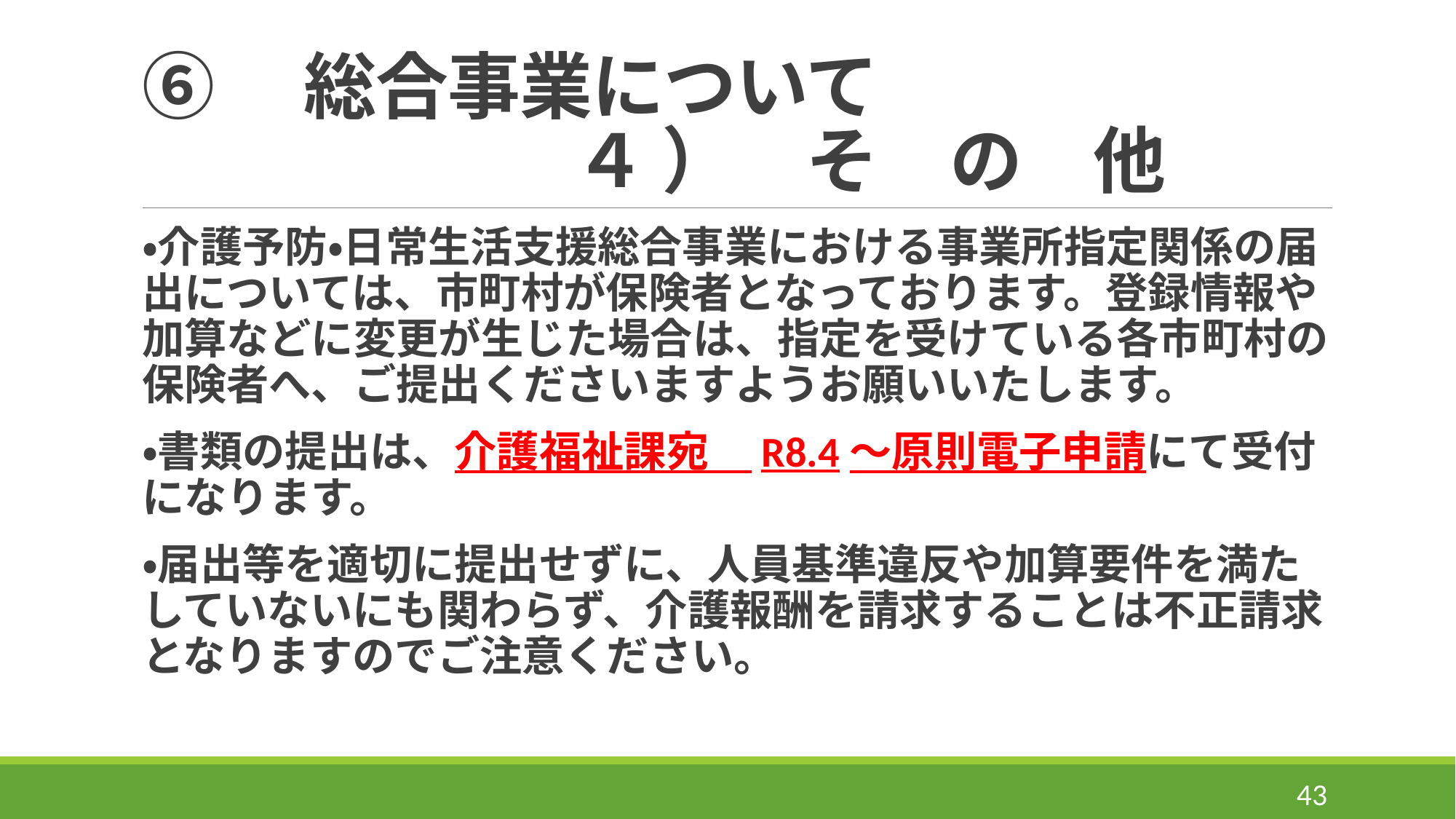

# ⑥　総合事業について 　　　　　　４ ）　そ　の　他
・介護予防・日常生活支援総合事業における事業所指定関係の届出については、市町村が保険者となっております。登録情報や加算などに変更が生じた場合は、指定を受けている各市町村の保険者へ、ご提出くださいますようお願いいたします。
・書類の提出は、介護福祉課宛　R8.4～原則電子申請にて受付になります。
・届出等を適切に提出せずに、人員基準違反や加算要件を満たしていないにも関わらず、介護報酬を請求することは不正請求となりますのでご注意ください。

43